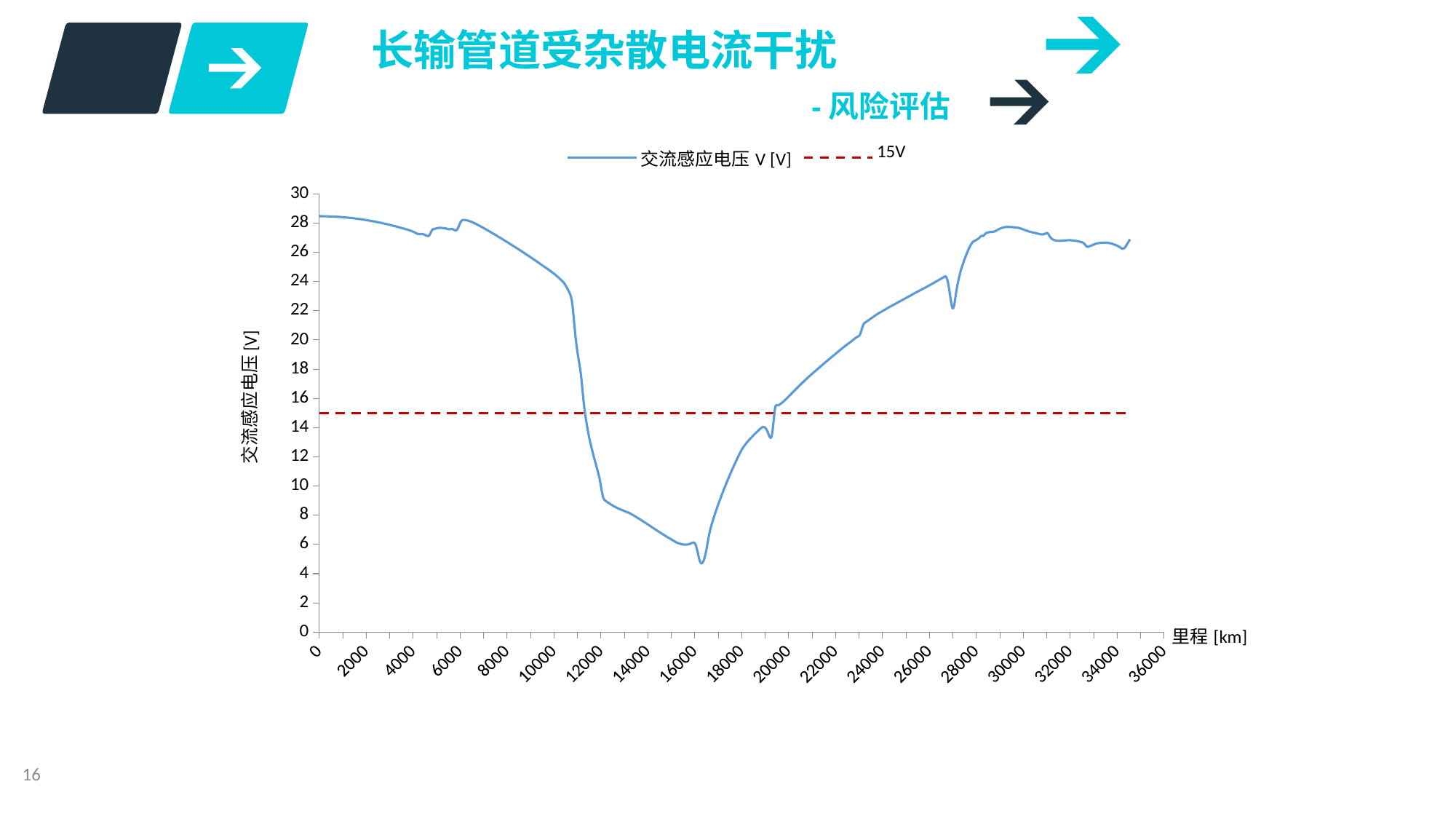

长输管道受杂散电流干扰
                                         -风险评估

### Chart

| Category | 交流感应电压V [V] | 15V |
|---|---|---|
16